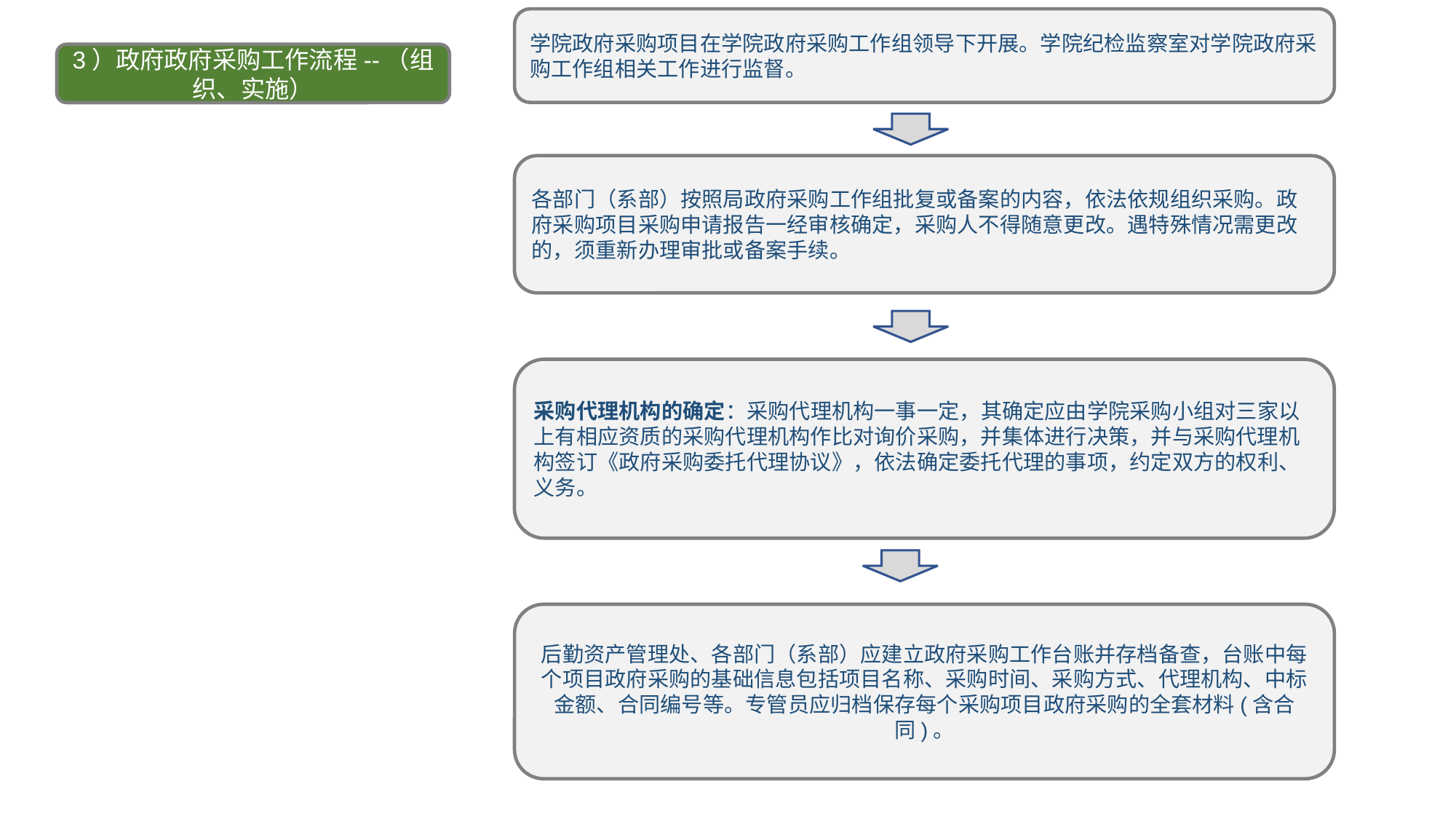

学院政府采购项目在学院政府采购工作组领导下开展。学院纪检监察室对学院政府采购工作组相关工作进行监督。
3）政府政府采购工作流程--（组织、实施）

各部门（系部）按照局政府采购工作组批复或备案的内容，依法依规组织采购。政府采购项目采购申请报告一经审核确定，采购人不得随意更改。遇特殊情况需更改的，须重新办理审批或备案手续。

采购代理机构的确定：采购代理机构一事一定，其确定应由学院采购小组对三家以上有相应资质的采购代理机构作比对询价采购，并集体进行决策，并与采购代理机构签订《政府采购委托代理协议》，依法确定委托代理的事项，约定双方的权利、义务。

后勤资产管理处、各部门（系部）应建立政府采购工作台账并存档备查，台账中每个项目政府采购的基础信息包括项目名称、采购时间、采购方式、代理机构、中标金额、合同编号等。专管员应归档保存每个采购项目政府采购的全套材料(含合同)。